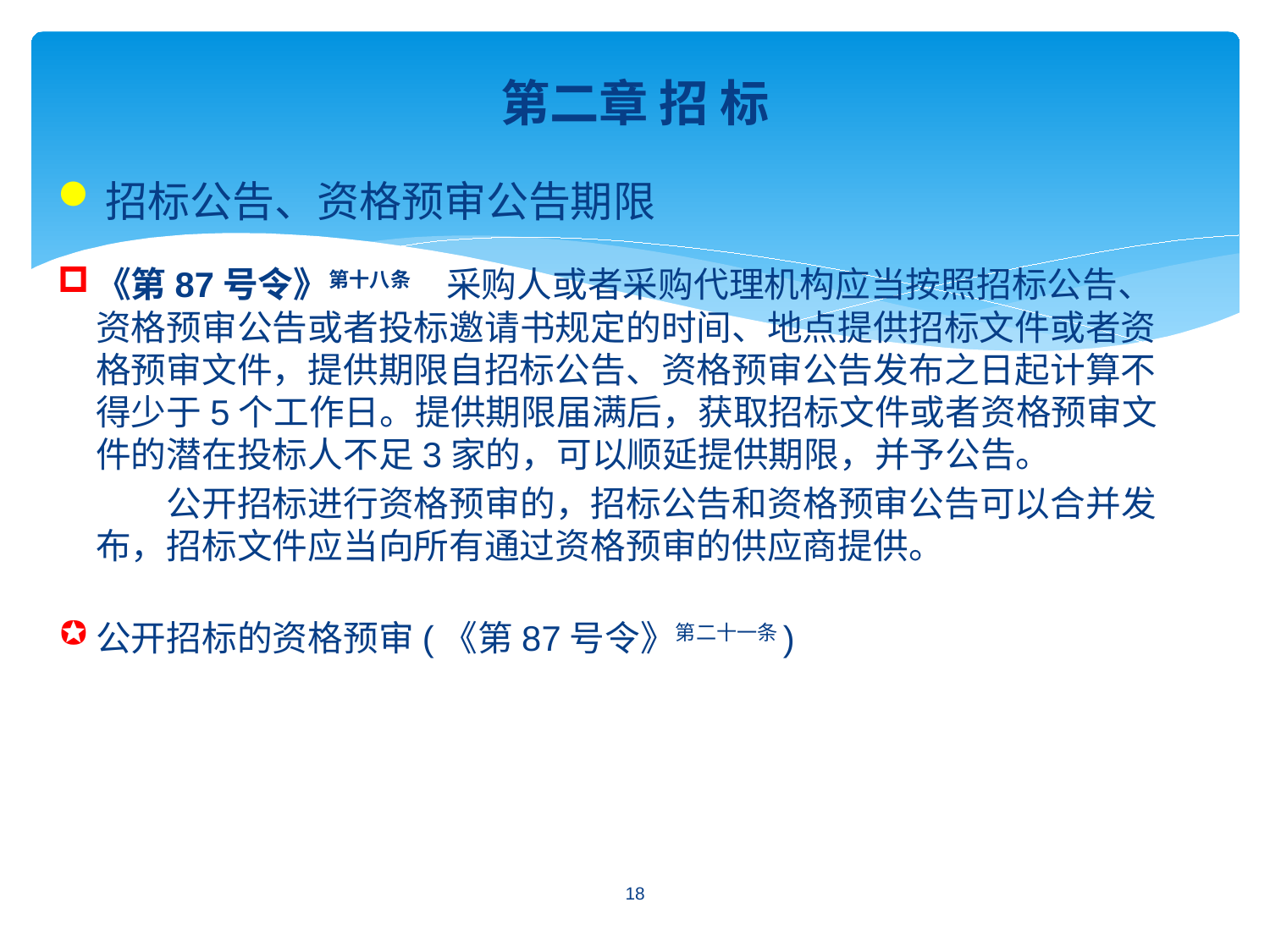

第二章 招 标
招标公告、资格预审公告期限
《第87号令》第十八条　采购人或者采购代理机构应当按照招标公告、资格预审公告或者投标邀请书规定的时间、地点提供招标文件或者资格预审文件，提供期限自招标公告、资格预审公告发布之日起计算不得少于5个工作日。提供期限届满后，获取招标文件或者资格预审文件的潜在投标人不足3家的，可以顺延提供期限，并予公告。
　　公开招标进行资格预审的，招标公告和资格预审公告可以合并发布，招标文件应当向所有通过资格预审的供应商提供。

公开招标的资格预审(《第87号令》第二十一条)
18